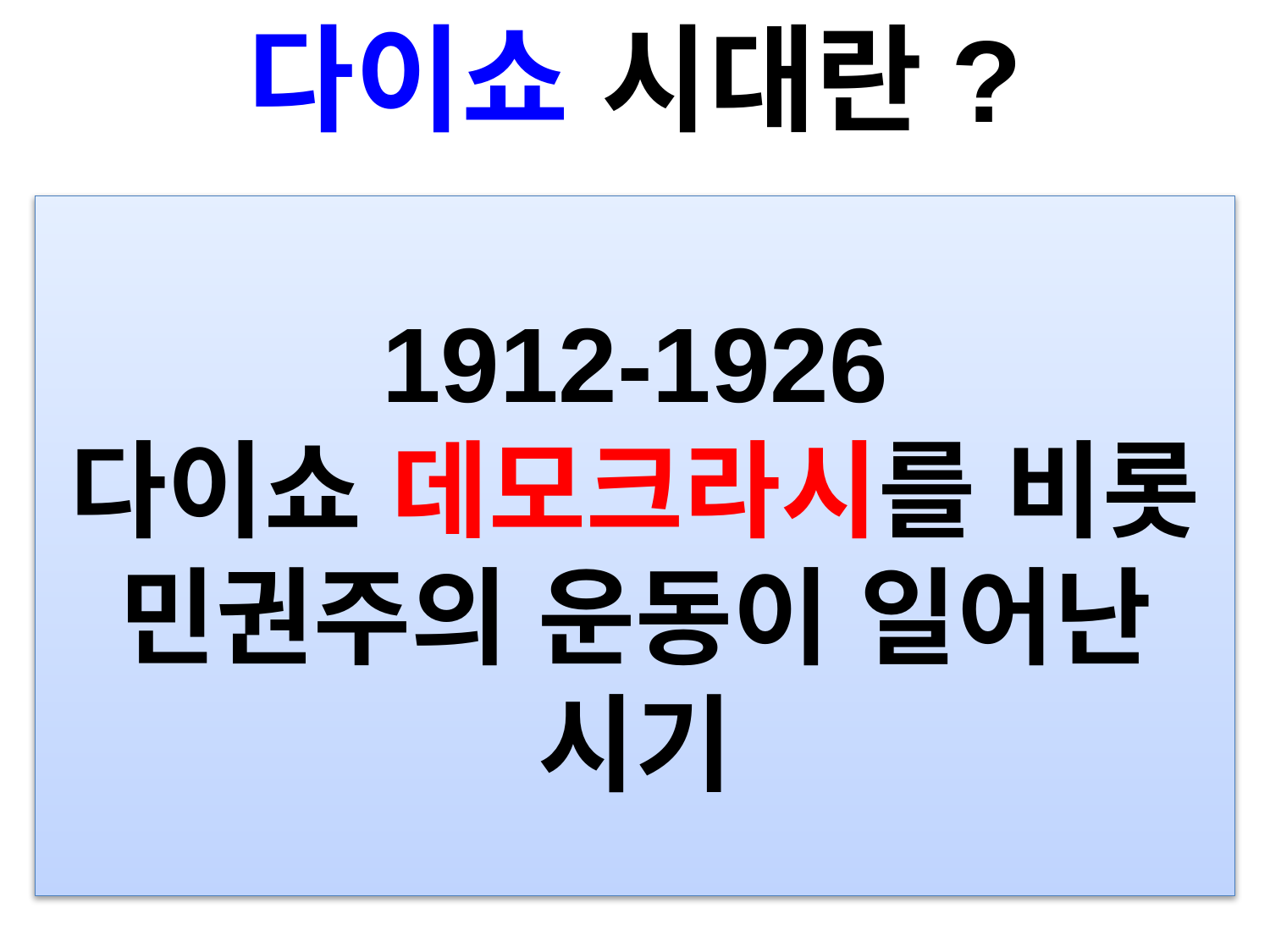

# 다이쇼 시대란?

1912-1926
다이쇼 데모크라시를 비롯 민권주의 운동이 일어난 시기